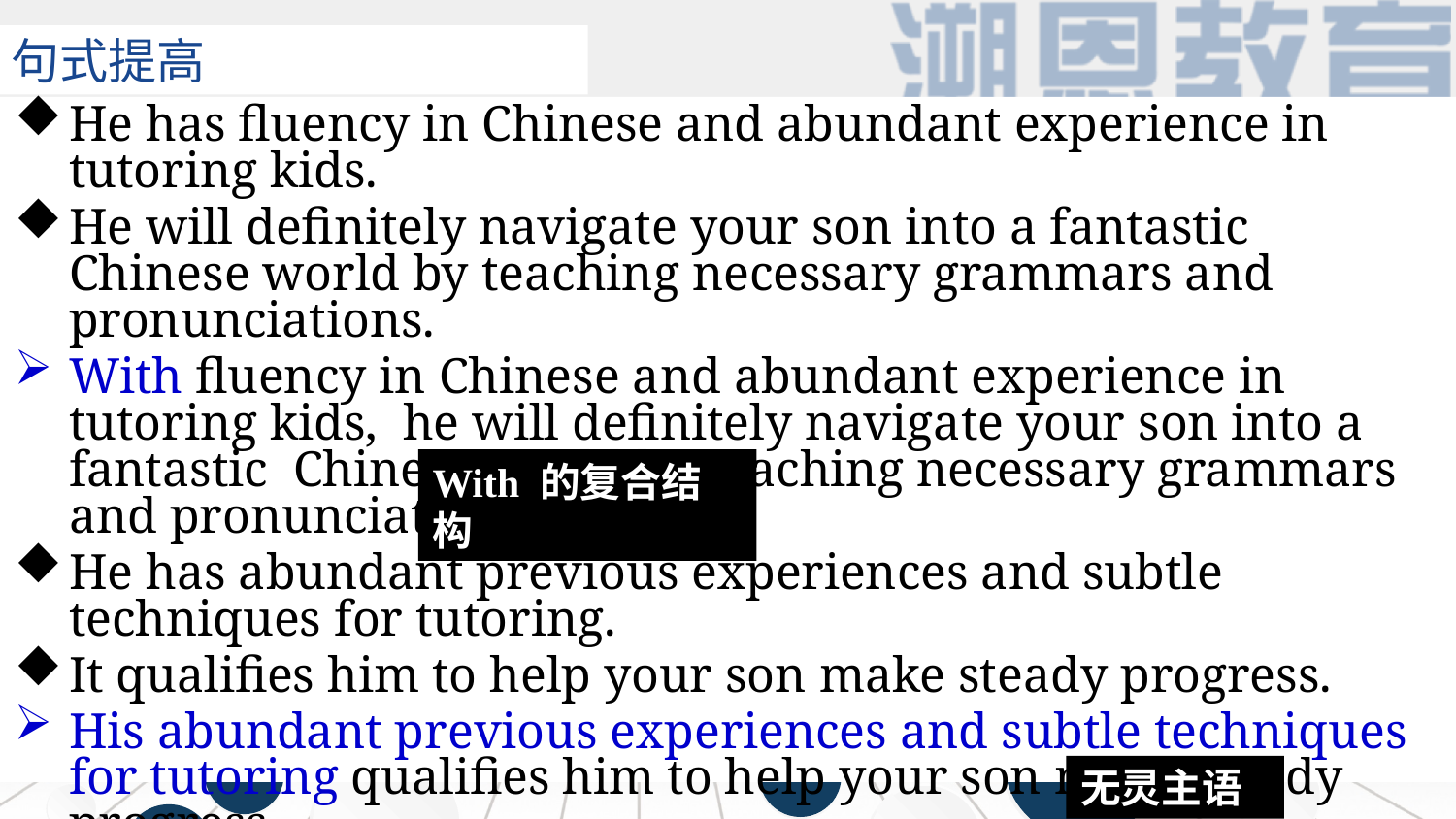

句式提高
We provide the best way to  your business.
He has fluency in Chinese and abundant experience in tutoring kids.
He will definitely navigate your son into a fantastic  Chinese world by teaching necessary grammars and pronunciations.
With fluency in Chinese and abundant experience in tutoring kids,  he will definitely navigate your son into a fantastic  Chinese world by teaching necessary grammars and pronunciations.
He has abundant previous experiences and subtle techniques for tutoring.
It qualifies him to help your son make steady progress.
His abundant previous experiences and subtle techniques for tutoring qualifies him to help your son make steady progress.
With 的复合结构

无灵主语